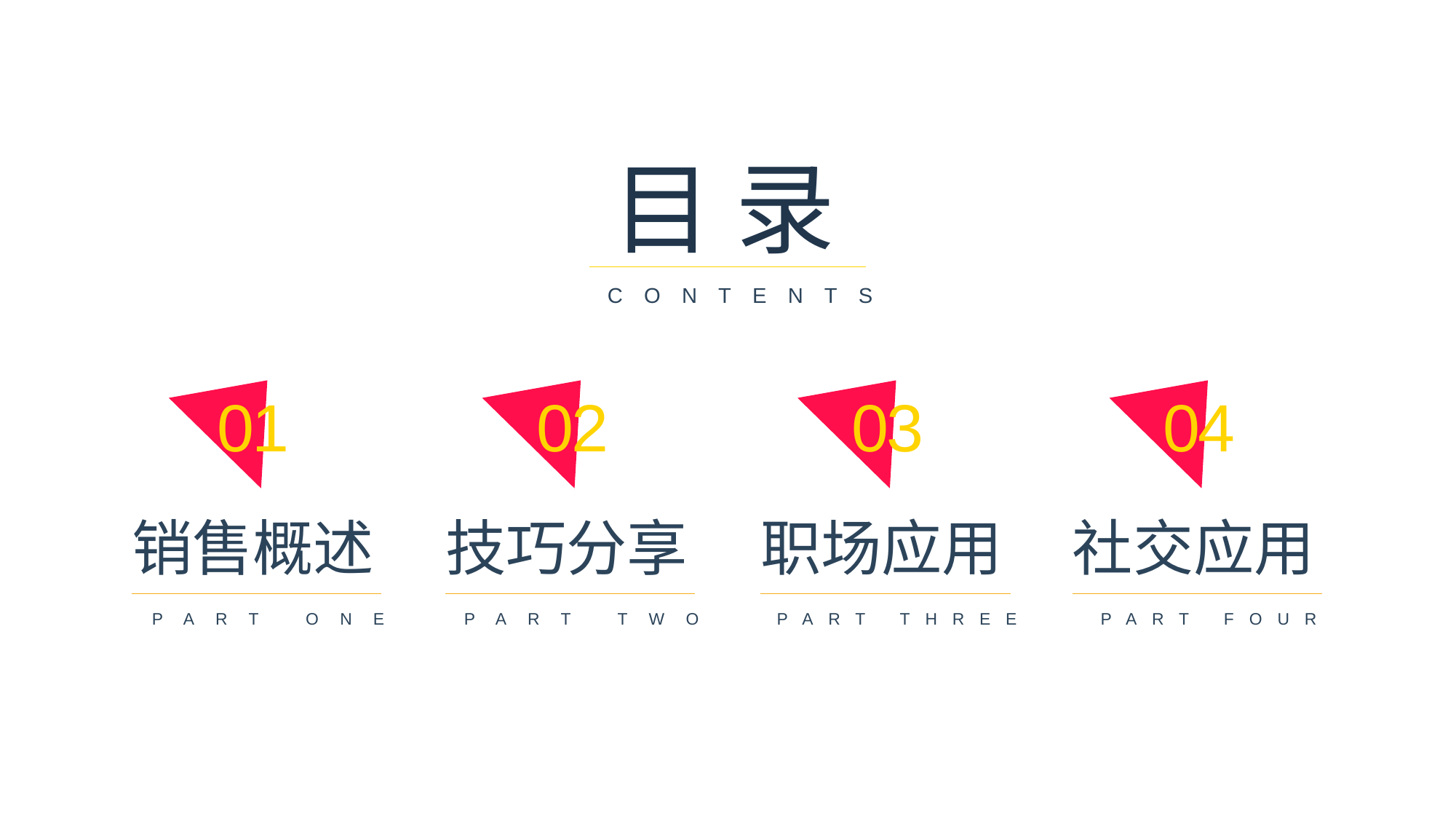

目 录
CONTENTS
01

销售概述
PART ONE
02

技巧分享
PART TWO
03

职场应用
PART THREE
04

社交应用
PART FOUR